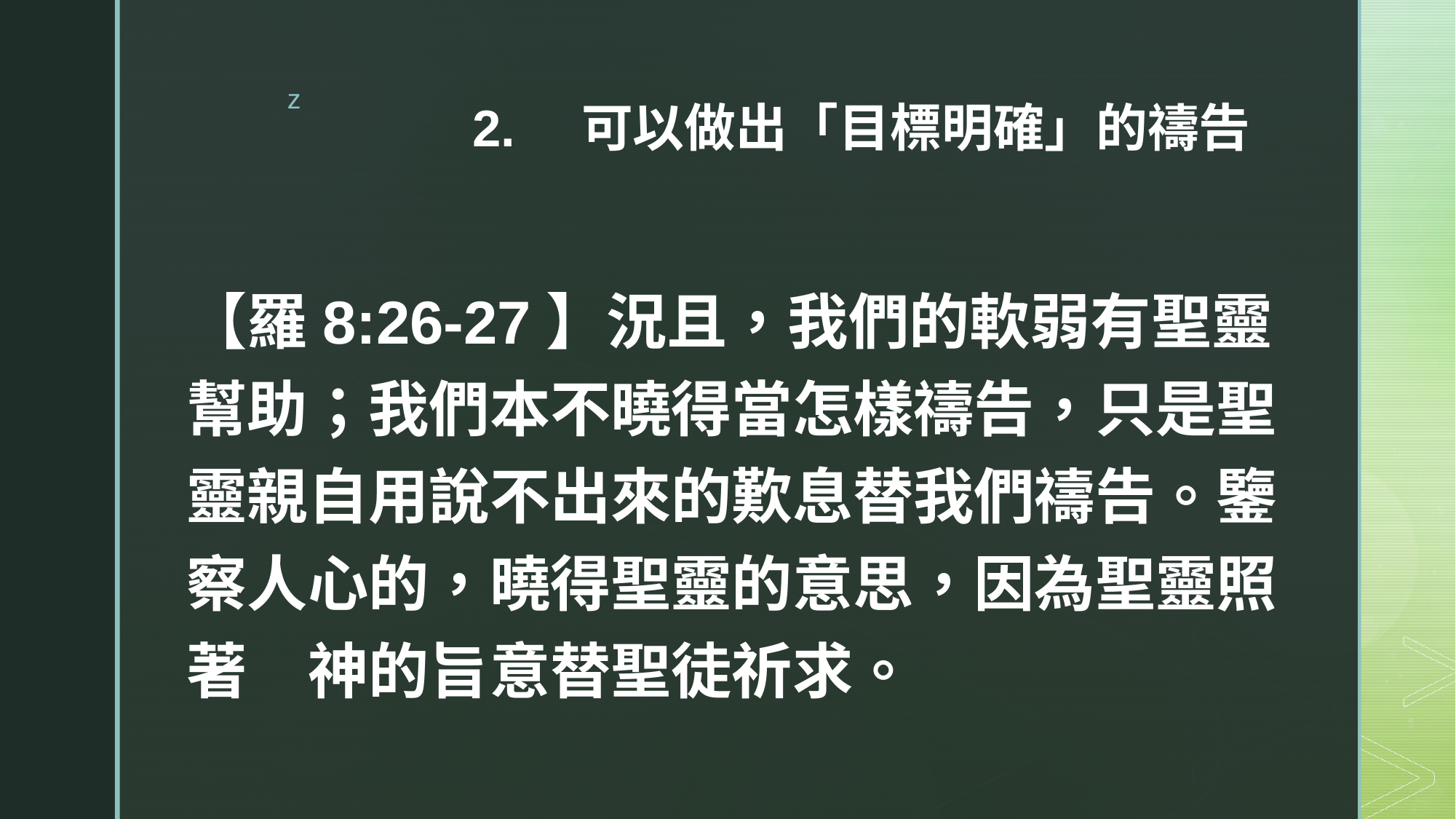

# 2.	可以做出「目標明確」的禱告
【羅8:26-27】況且，我們的軟弱有聖靈幫助；我們本不曉得當怎樣禱告，只是聖靈親自用說不出來的歎息替我們禱告。鑒察人心的，曉得聖靈的意思，因為聖靈照著　神的旨意替聖徒祈求。